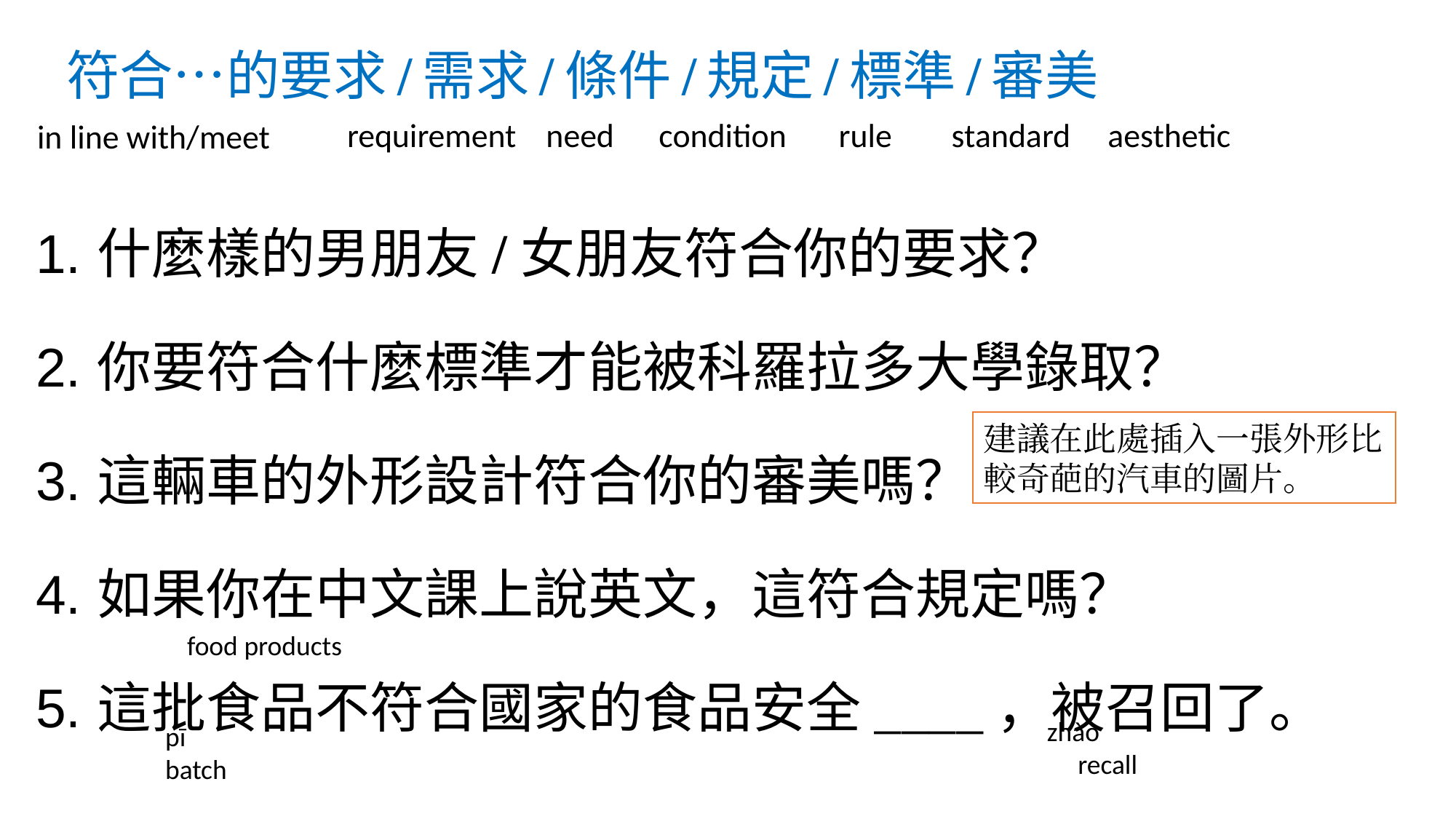

# 符合…的要求/需求/條件/規定/標準/審美
requirement    need      condition       rule        standard     aesthetic
in line with/meet
什麼樣的男朋友/女朋友符合你的要求？
你要符合什麼標準才能被科羅拉多大學錄取？
這輛車的外形設計符合你的審美嗎？
如果你在中文課上說英文，這符合規定嗎？
這批食品不符合國家的食品安全____，被召回了。
建議在此處插入一張外形比較奇葩的汽車的圖片。
food products
zhào
     recall
pī
batch